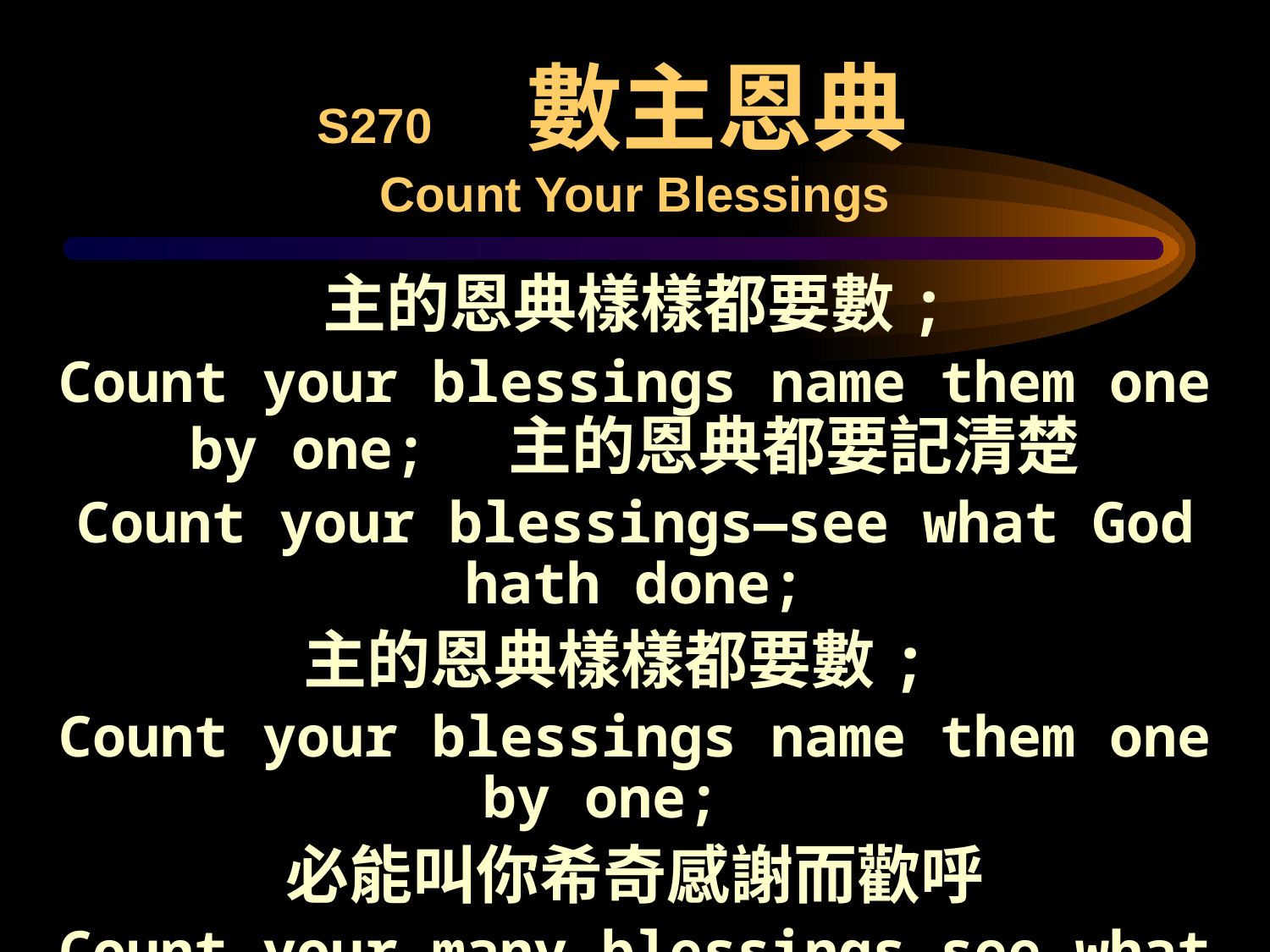

#
S270      數主恩典
Count Your Blessings
主的恩典樣樣都要數;
Count your blessings name them one by one;  主的恩典都要記清楚
Count your blessings—see what God hath done;
主的恩典樣樣都要數;
Count your blessings name them one by one;
必能叫你希奇感謝而歡呼
Count your many blessings—see what God hath done.